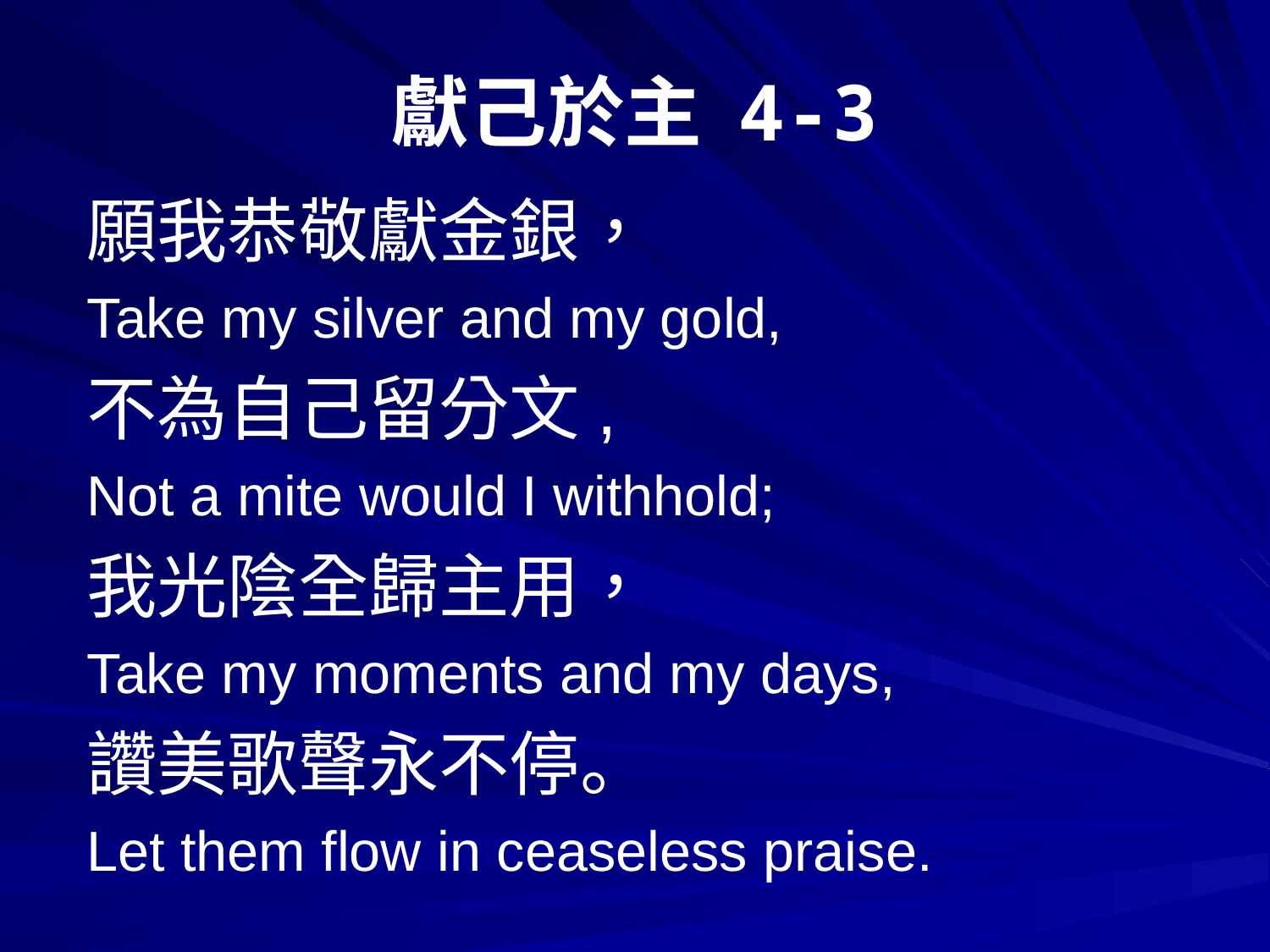

# 獻己於主 4-3
願我恭敬獻金銀，
Take my silver and my gold,
不為自己留分文,
Not a mite would I withhold;
我光陰全歸主用，
Take my moments and my days,
讚美歌聲永不停。
Let them flow in ceaseless praise.